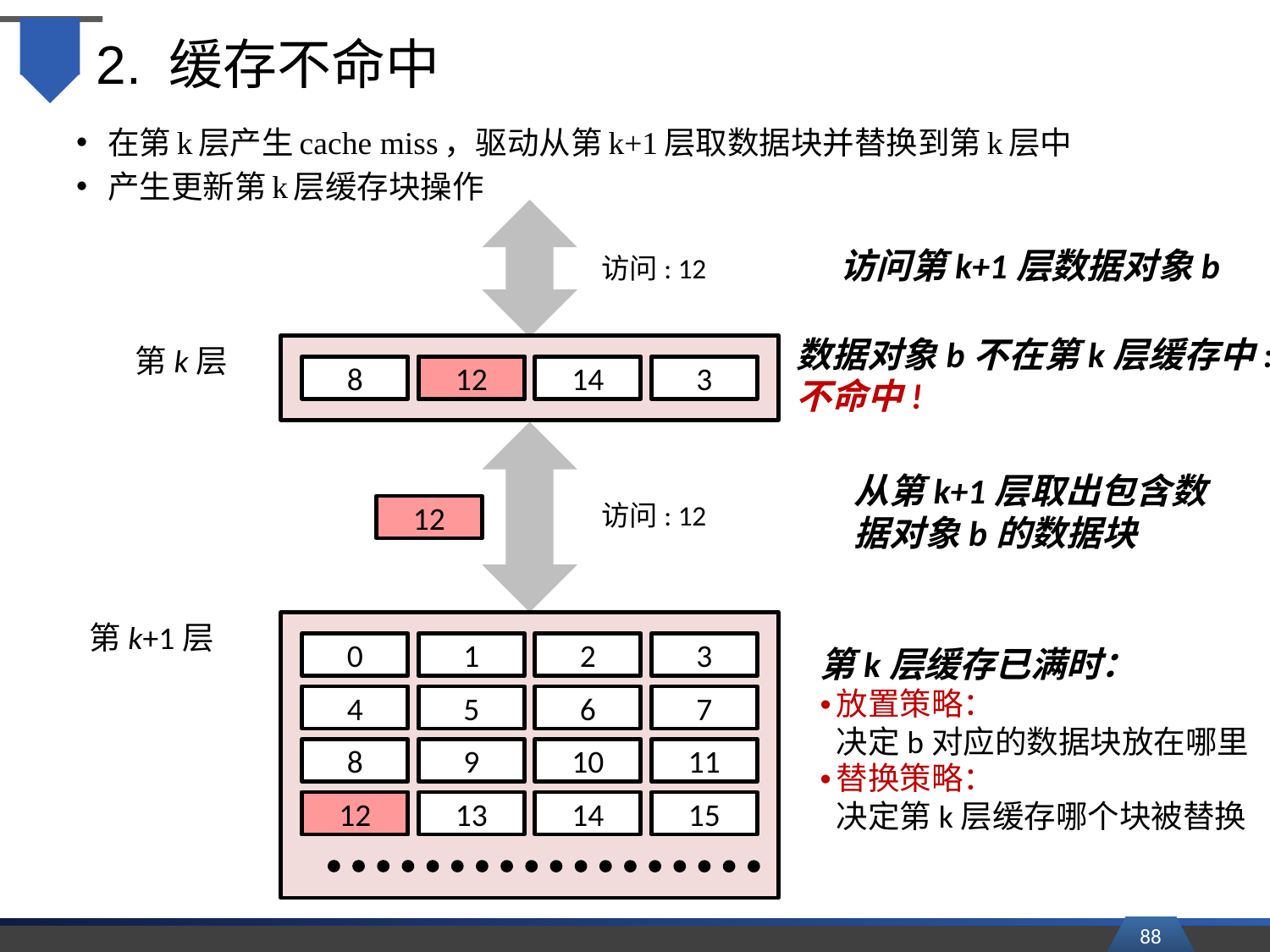

# 2. 缓存不命中
在第k层产生cache miss，驱动从第k+1层取数据块并替换到第k层中
产生更新第k层缓存块操作

访问第k+1层数据对象b
访问: 12
数据对象b不在第k层缓存中:
不命中!
第k层

8
9
14
3
12

从第k+1层取出包含数据对象b的数据块
访问: 12
12
第k+1层

0
1
2
3
第k层缓存已满时：
放置策略：
决定b对应的数据块放在哪里
替换策略：
决定第k层缓存哪个块被替换
4
5
6
7
8
9
10
11
12
12
13
14
15
88